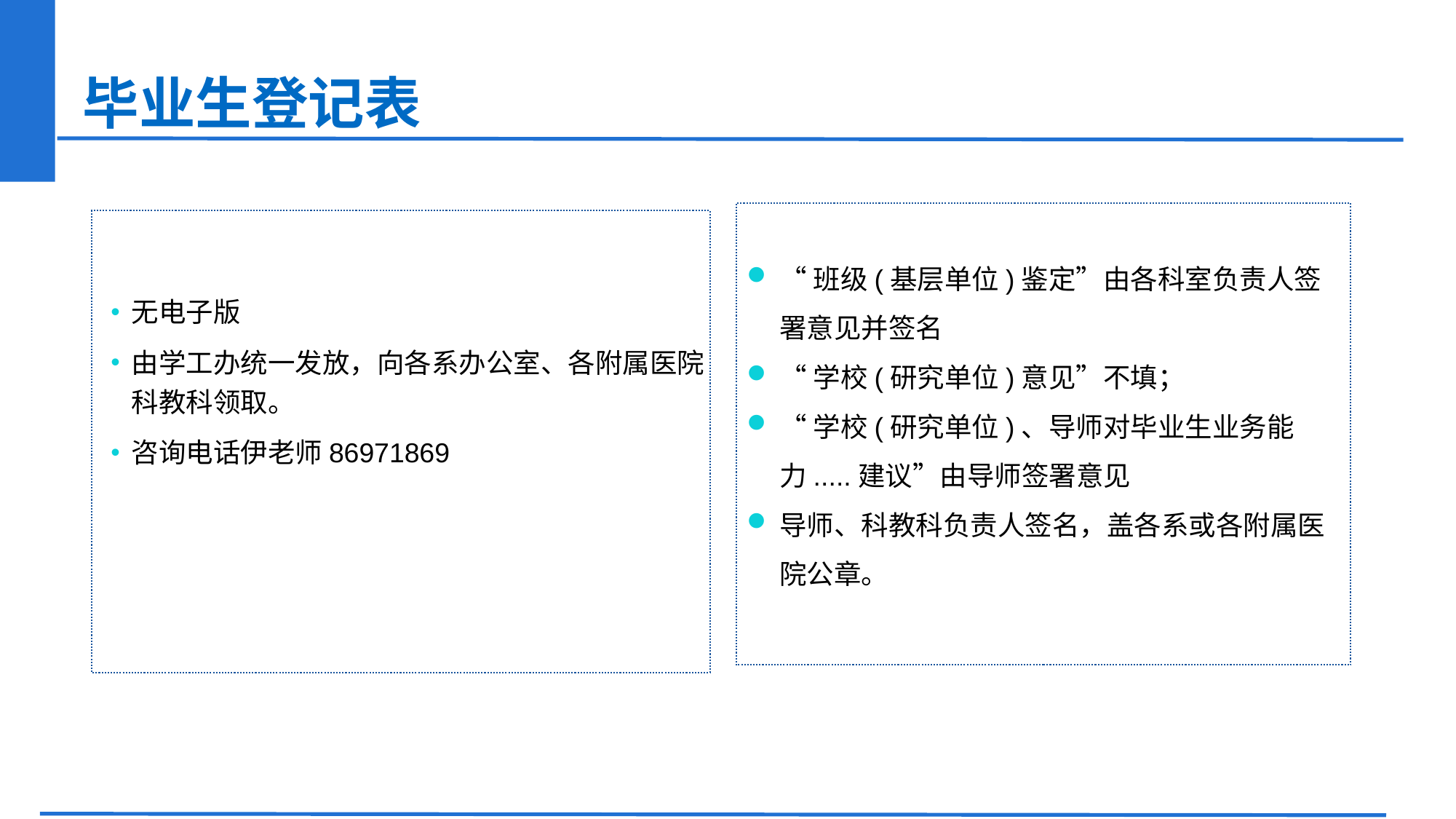

# 毕业生登记表
“班级(基层单位)鉴定”由各科室负责人签署意见并签名
“学校(研究单位)意见”不填；
“学校(研究单位)、导师对毕业生业务能力.....建议”由导师签署意见
导师、科教科负责人签名，盖各系或各附属医院公章。

无电子版
由学工办统一发放，向各系办公室、各附属医院科教科领取。
咨询电话伊老师86971869